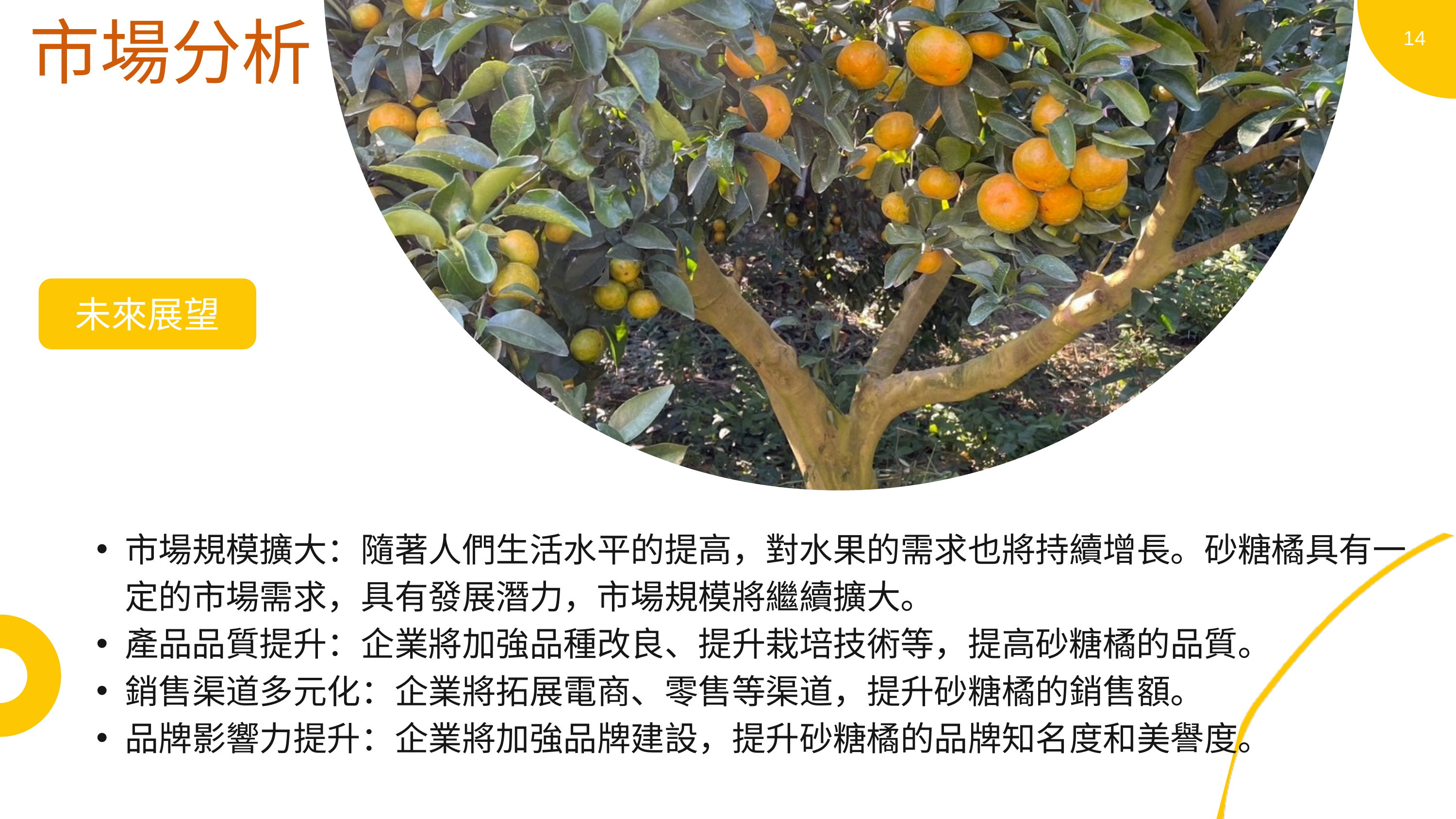

市場分析
14

未來展望
市場規模擴大：隨著人們生活水平的提高，對水果的需求也將持續增長。砂糖橘具有一定的市場需求，具有發展潛力，市場規模將繼續擴大。
產品品質提升：企業將加強品種改良、提升栽培技術等，提高砂糖橘的品質。
銷售渠道多元化：企業將拓展電商、零售等渠道，提升砂糖橘的銷售額。
品牌影響力提升：企業將加強品牌建設，提升砂糖橘的品牌知名度和美譽度。